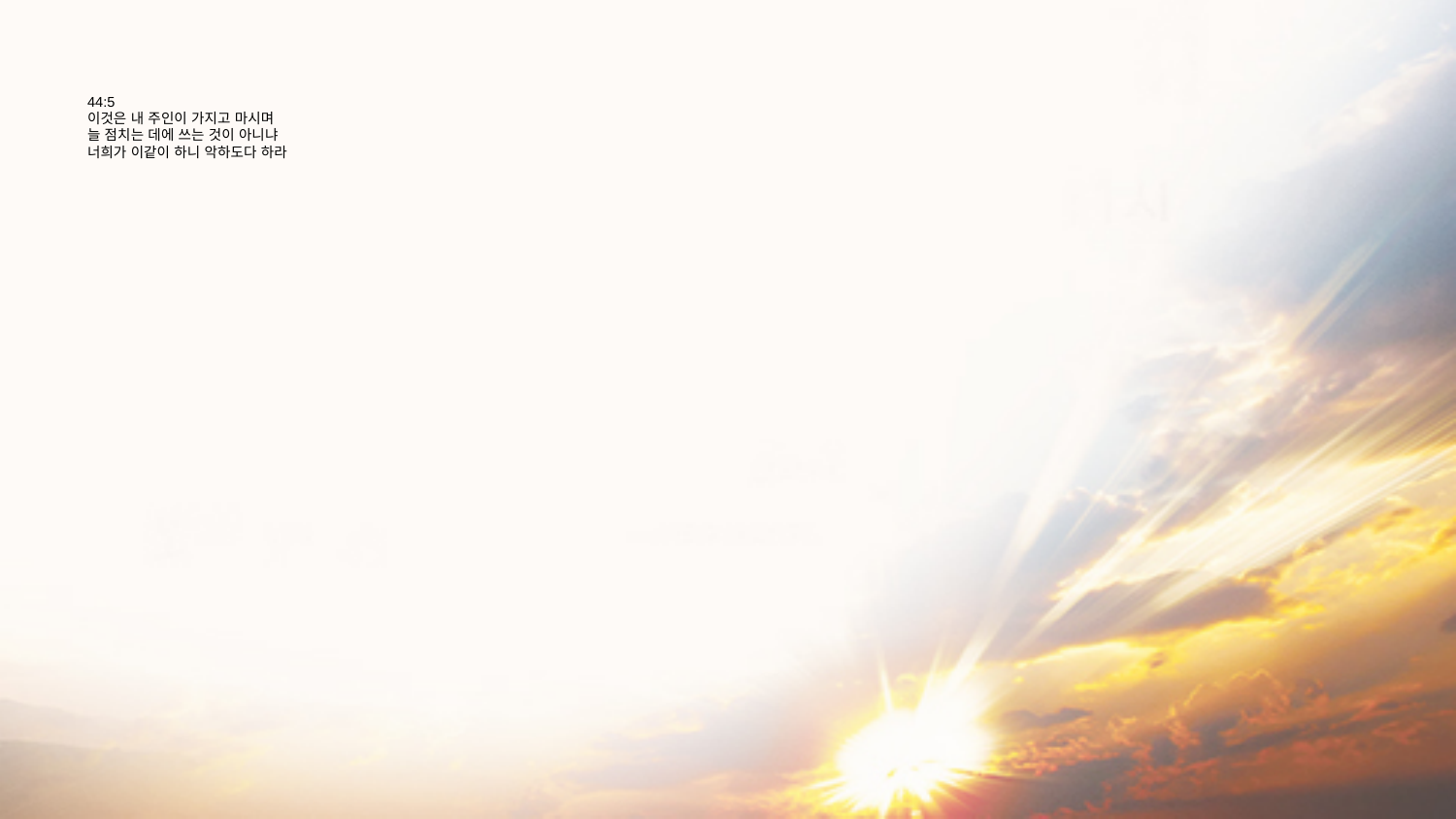

# 44:5 이것은 내 주인이 가지고 마시며 늘 점치는 데에 쓰는 것이 아니냐 너희가 이같이 하니 악하도다 하라